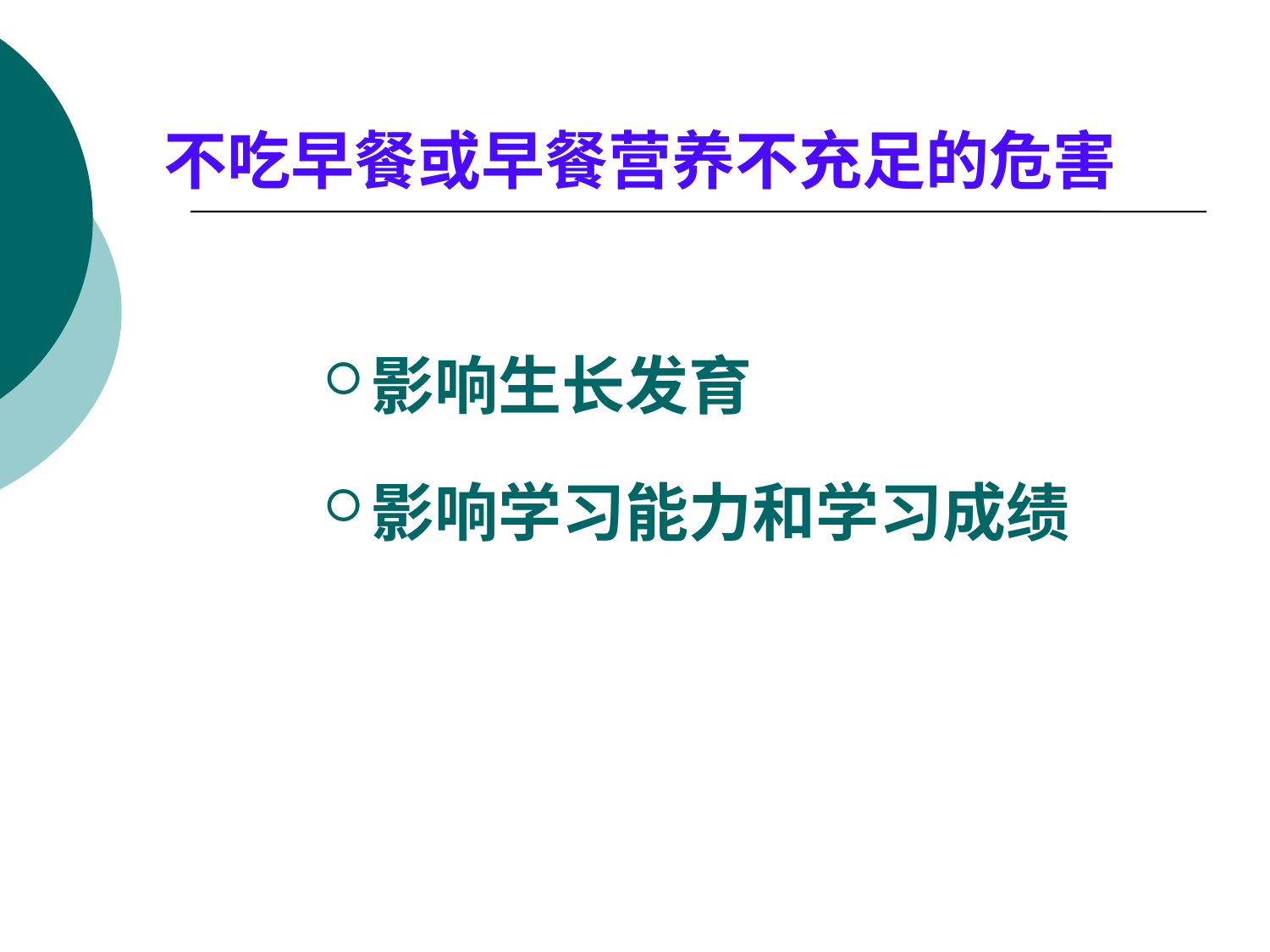

# 不吃早餐或早餐营养不充足的危害
影响生长发育
影响学习能力和学习成绩